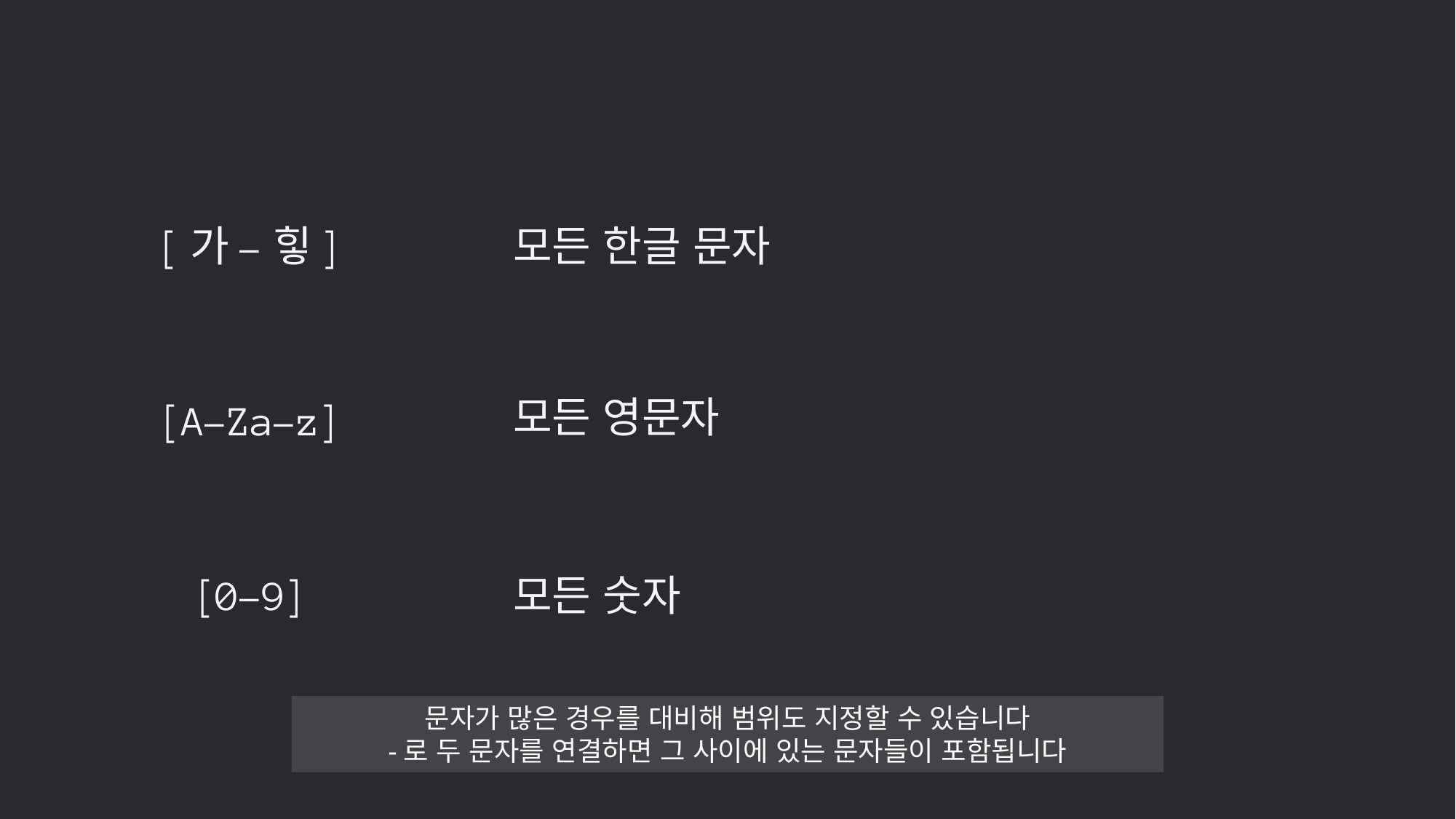

[가-힣]
모든 한글 문자
모든 영문자
[A-Za-z]
[0-9]
모든 숫자
문자가 많은 경우를 대비해 범위도 지정할 수 있습니다
-로 두 문자를 연결하면 그 사이에 있는 문자들이 포함됩니다